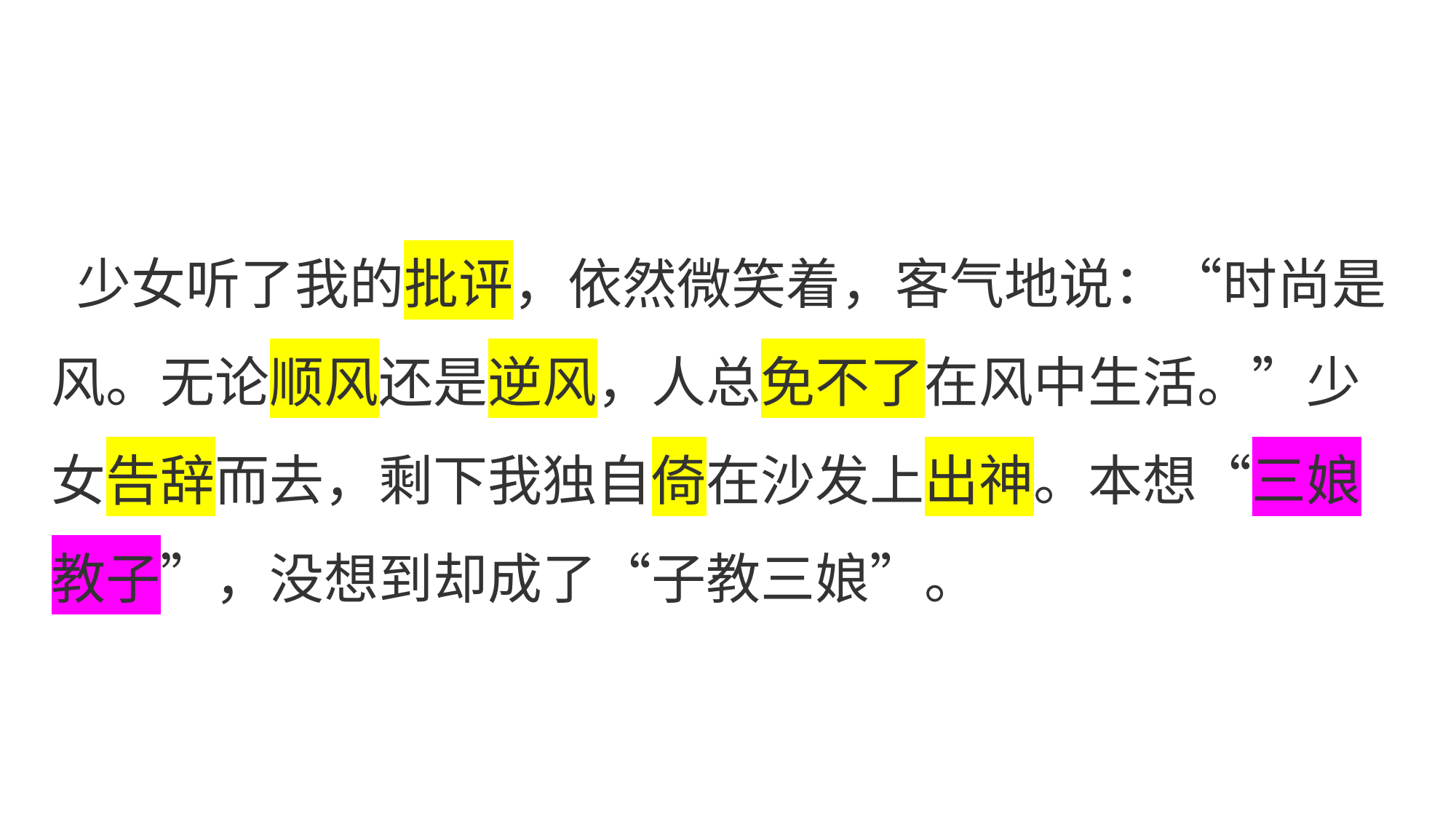

少女听了我的批评，依然微笑着，客气地说：“时尚是风。无论顺风还是逆风，人总免不了在风中生活。”少女告辞而去，剩下我独自倚在沙发上出神。本想“三娘教子”，没想到却成了“子教三娘”。